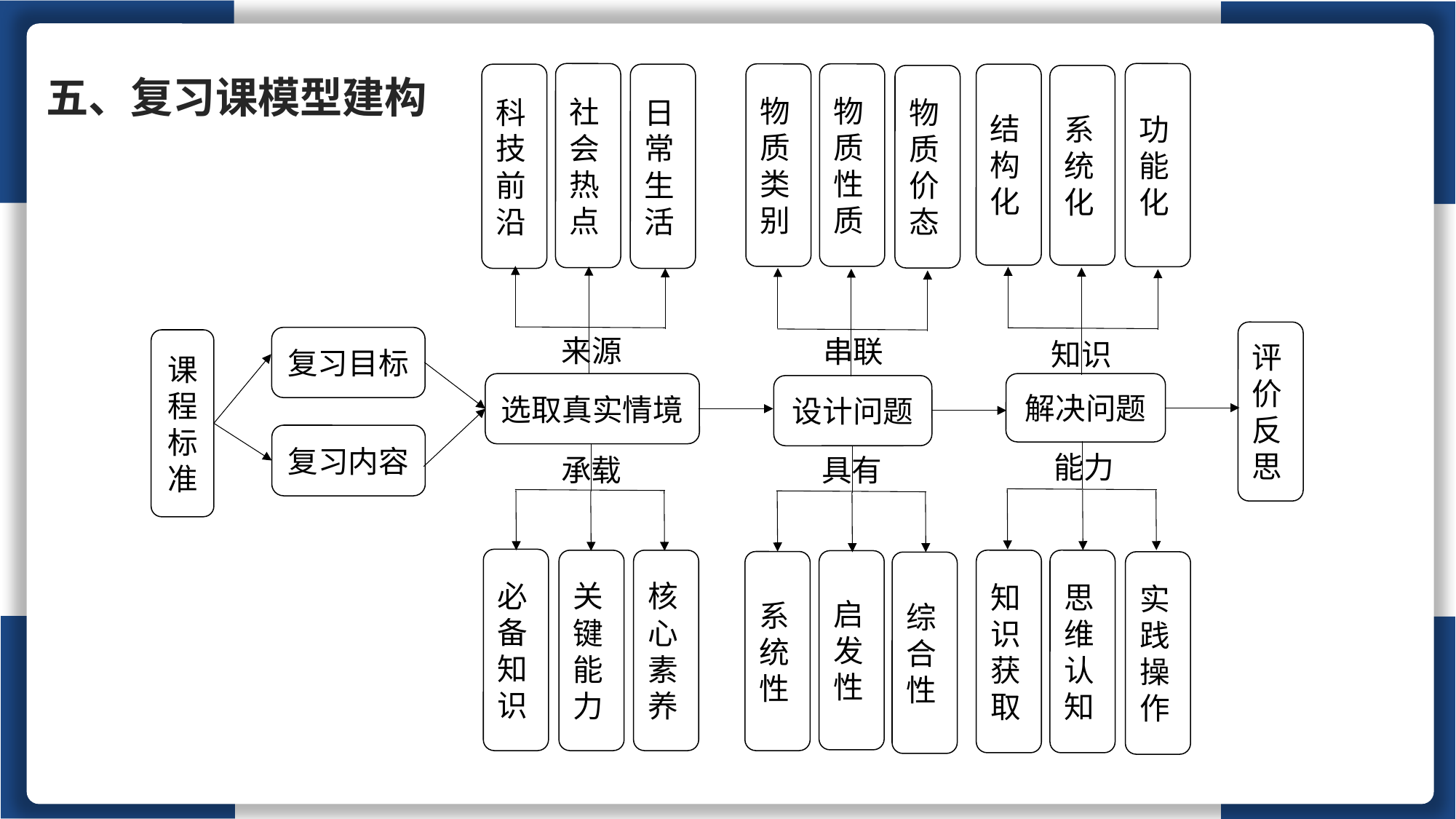

社会热点
功能化
物质类别
物质性质
日常生活
结构化
科技前沿
五、复习课模型建构
物质价态
系统化
来源
串联
知识
评价反思
复习目标
课程标准
解决问题
选取真实情境
设计问题
复习内容
能力
具有
承载
必备知识
知识获取
思维认知
关键能力
核心素养
启发性
系统性
实践操作
综合性